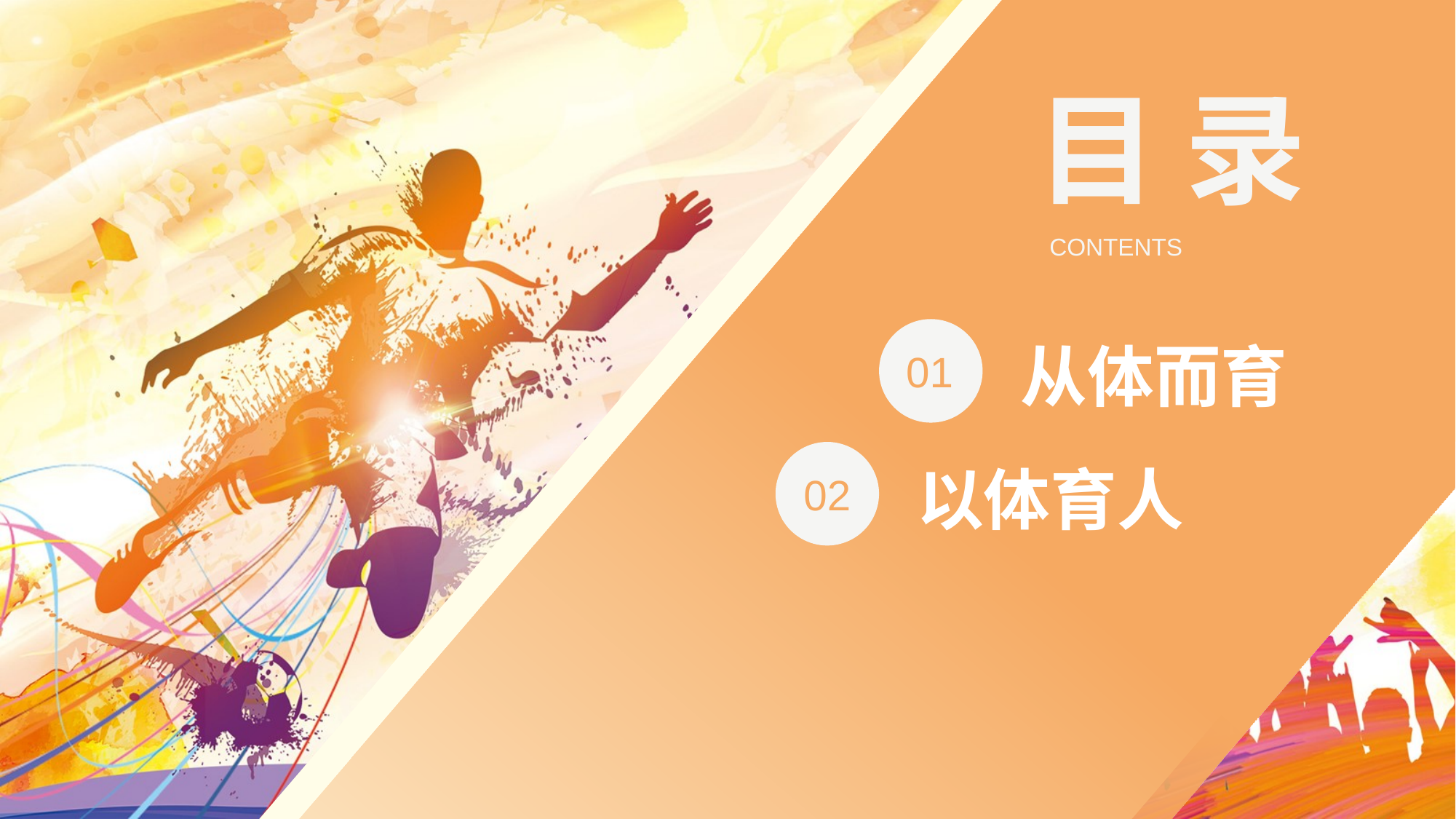

目 录
CONTENTS

从体而育
01
02
以体育人